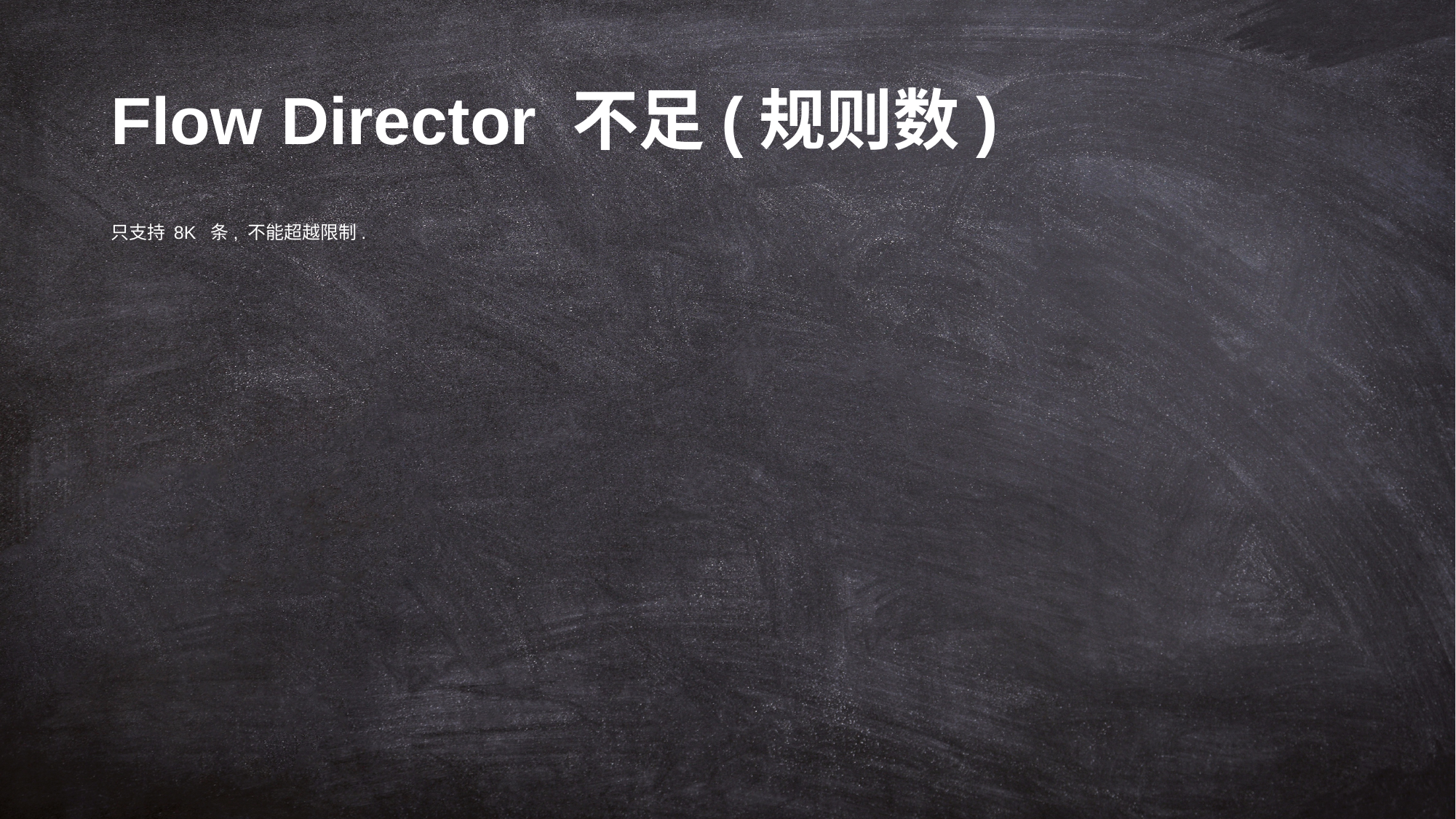

# Flow Director 不足(规则数)
只支持 8K  条, 不能超越限制.